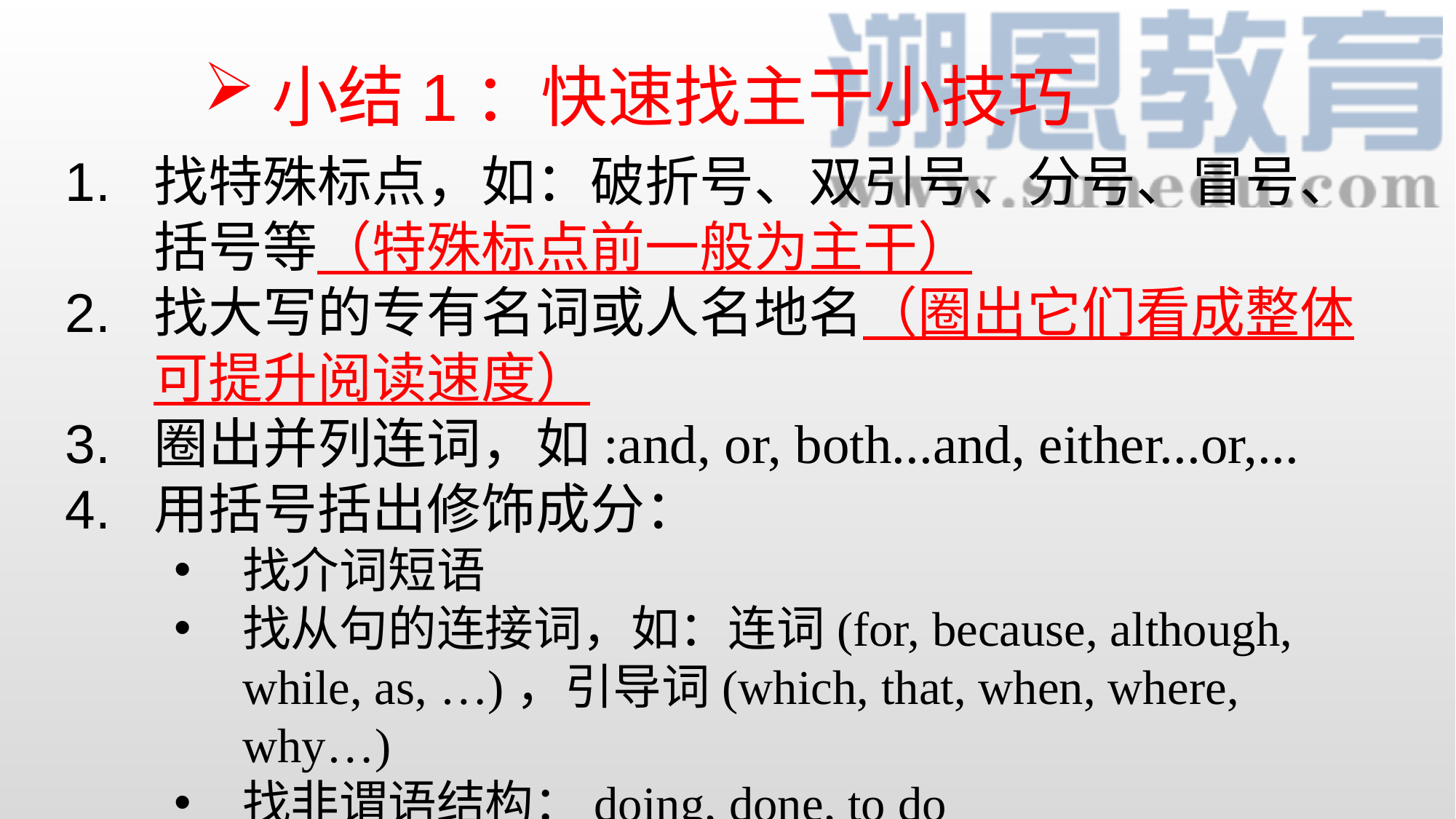

小结1：快速找主干小技巧
找特殊标点，如：破折号、双引号、分号、冒号、括号等（特殊标点前一般为主干）
找大写的专有名词或人名地名（圈出它们看成整体可提升阅读速度）
圈出并列连词，如:and, or, both...and, either...or,...
用括号括出修饰成分：
找介词短语
找从句的连接词，如：连词(for, because, although, while, as, …)，引导词(which, that, when, where, why…)
找非谓语结构：doing, done, to do